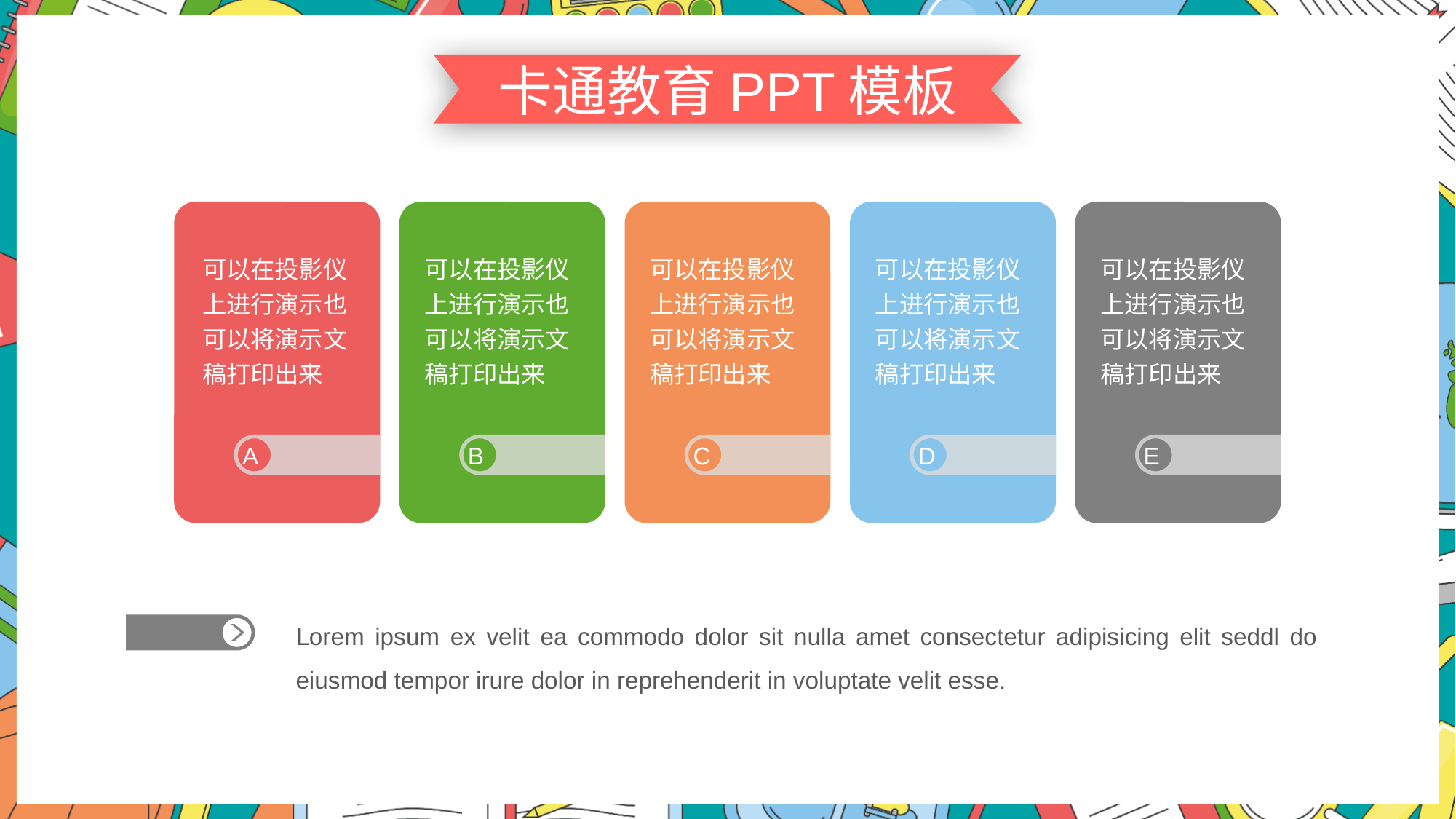

卡通教育PPT模板

A
B
C
D
E
可以在投影仪上进行演示也可以将演示文稿打印出来
可以在投影仪上进行演示也可以将演示文稿打印出来
可以在投影仪上进行演示也可以将演示文稿打印出来
可以在投影仪上进行演示也可以将演示文稿打印出来
可以在投影仪上进行演示也可以将演示文稿打印出来
Lorem ipsum ex velit ea commodo dolor sit nulla amet consectetur adipisicing elit seddl do eiusmod tempor irure dolor in reprehenderit in voluptate velit esse.